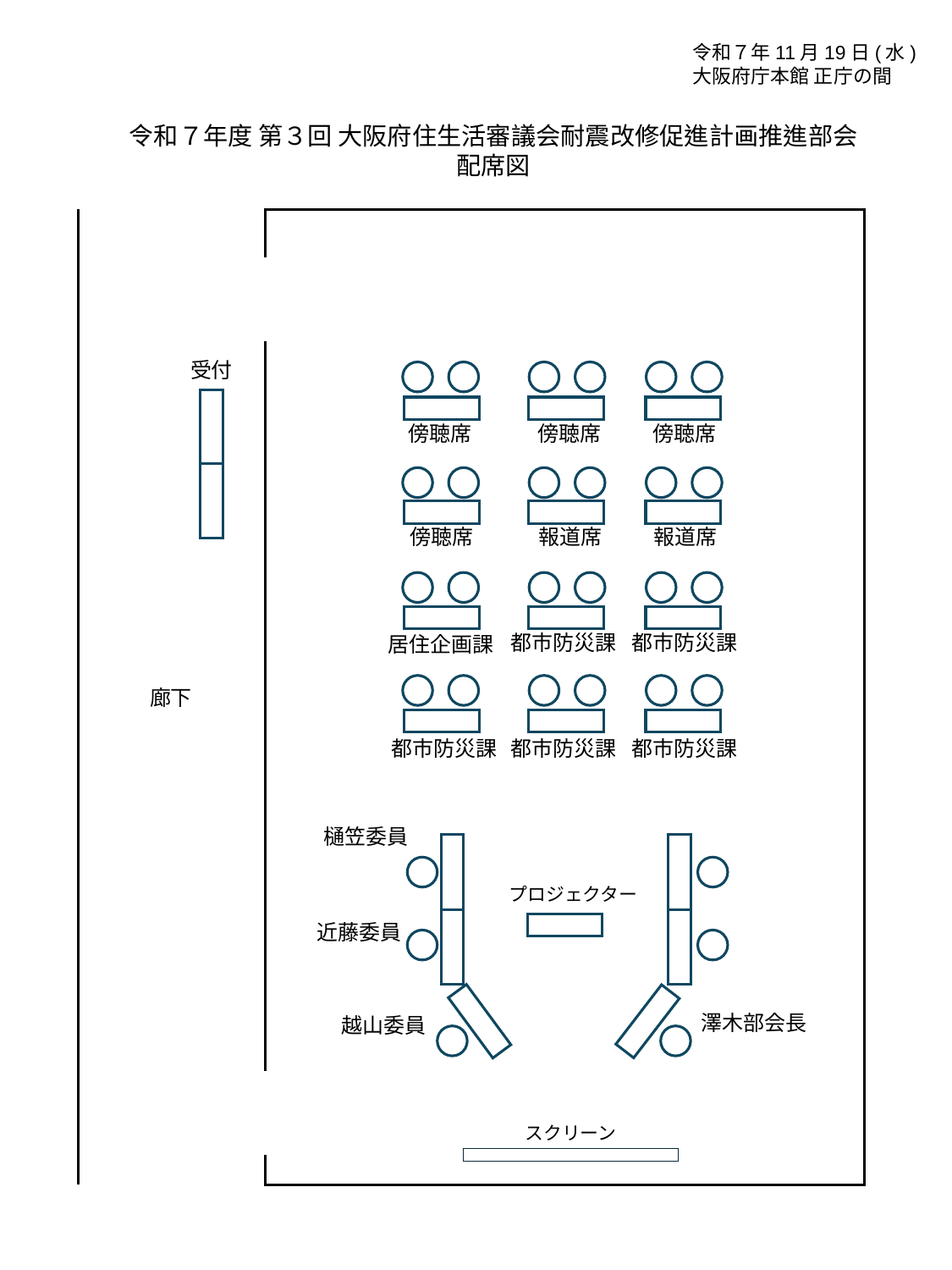

令和７年11月19日(水)
大阪府庁本館 正庁の間
令和７年度 第３回 大阪府住生活審議会耐震改修促進計画推進部会
配席図

受付

傍聴席
傍聴席
傍聴席

傍聴席
報道席
報道席

都市防災課
都市防災課
居住企画課

廊下

都市防災課
都市防災課
都市防災課
樋笠委員

プロジェクター

近藤委員

澤木部会長
越山委員

スクリーン